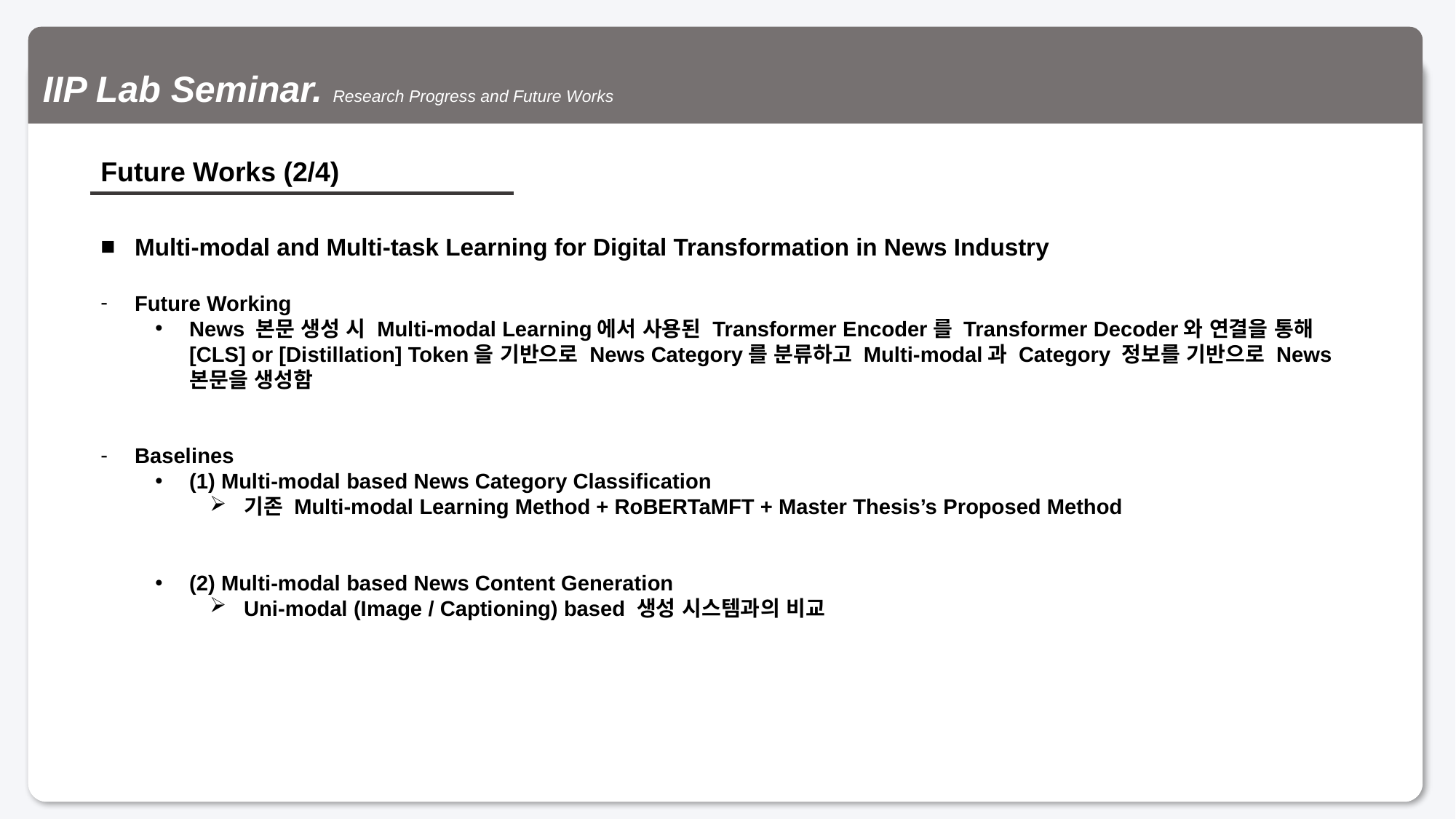

IIP Lab Seminar. Research Progress and Future Works

Future Works (2/4)
Multi-modal and Multi-task Learning for Digital Transformation in News Industry

Future Working
News 본문 생성 시 Multi-modal Learning에서 사용된 Transformer Encoder를 Transformer Decoder와 연결을 통해 [CLS] or [Distillation] Token을 기반으로 News Category를 분류하고 Multi-modal과 Category 정보를 기반으로 News 본문을 생성함

Baselines
(1) Multi-modal based News Category Classification
기존 Multi-modal Learning Method + RoBERTaMFT + Master Thesis’s Proposed Method

(2) Multi-modal based News Content Generation
Uni-modal (Image / Captioning) based 생성 시스템과의 비교
39